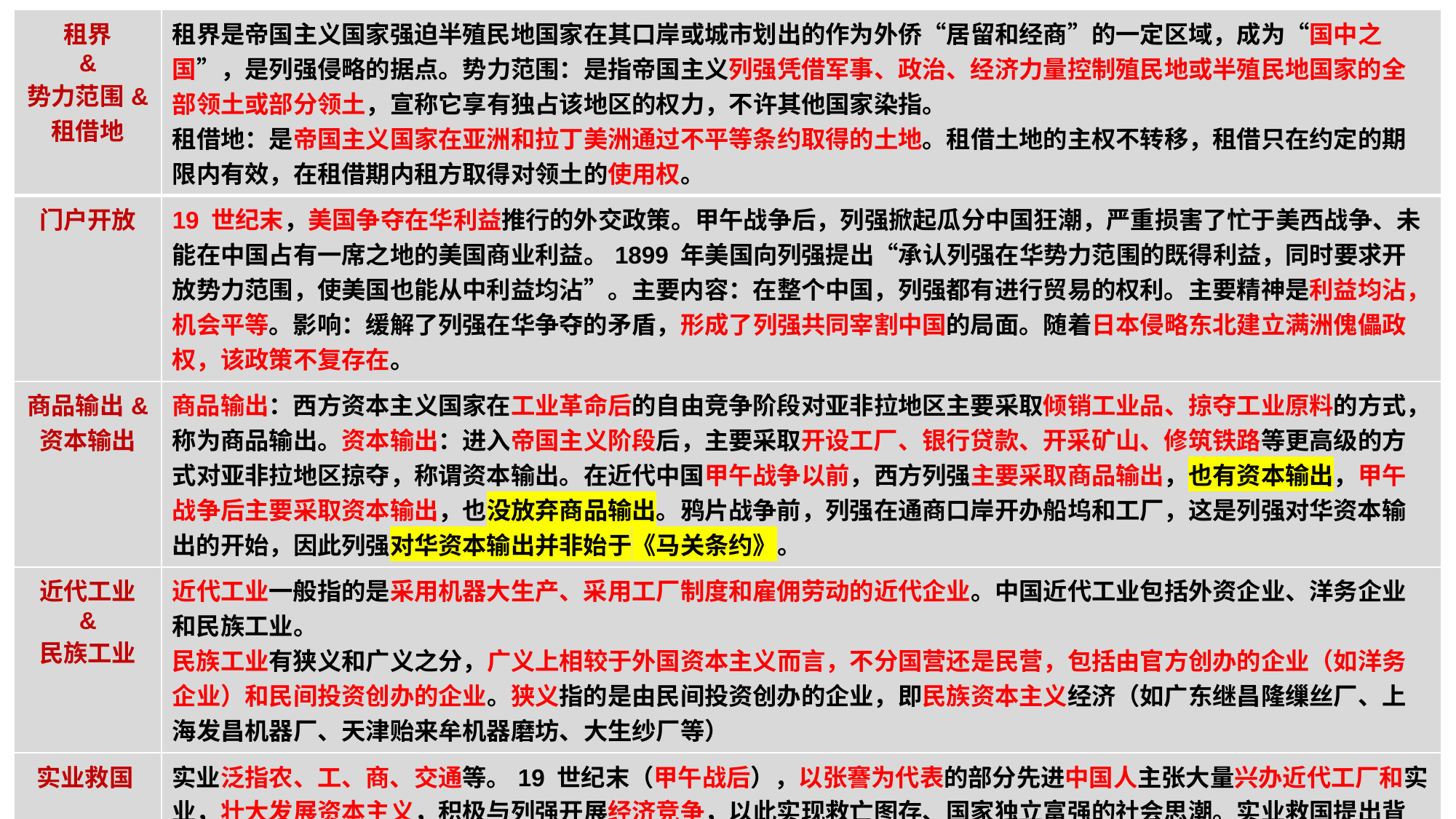

| 租界 & 势力范围& 租借地 | 租界是帝国主义国家强迫半殖民地国家在其口岸或城市划出的作为外侨“居留和经商”的一定区域，成为“国中之国”，是列强侵略的据点。势力范围：是指帝国主义列强凭借军事、政治、经济力量控制殖民地或半殖民地国家的全部领土或部分领土，宣称它享有独占该地区的权力，不许其他国家染指。 租借地：是帝国主义国家在亚洲和拉丁美洲通过不平等条约取得的土地。租借土地的主权不转移，租借只在约定的期限内有效，在租借期内租方取得对领土的使用权。 |
| --- | --- |
| 门户开放 | 19 世纪末，美国争夺在华利益推行的外交政策。甲午战争后，列强掀起瓜分中国狂潮，严重损害了忙于美西战争、未能在中国占有一席之地的美国商业利益。1899 年美国向列强提出“承认列强在华势力范围的既得利益，同时要求开放势力范围，使美国也能从中利益均沾”。主要内容：在整个中国，列强都有进行贸易的权利。主要精神是利益均沾，机会平等。影响：缓解了列强在华争夺的矛盾，形成了列强共同宰割中国的局面。随着日本侵略东北建立满洲傀儡政权，该政策不复存在。 |
| 商品输出& 资本输出 | 商品输出：西方资本主义国家在工业革命后的自由竞争阶段对亚非拉地区主要采取倾销工业品、掠夺工业原料的方式，称为商品输出。资本输出：进入帝国主义阶段后，主要采取开设工厂、银行贷款、开采矿山、修筑铁路等更高级的方式对亚非拉地区掠夺，称谓资本输出。在近代中国甲午战争以前，西方列强主要采取商品输出，也有资本输出，甲午战争后主要采取资本输出，也没放弃商品输出。鸦片战争前，列强在通商口岸开办船坞和工厂，这是列强对华资本输出的开始，因此列强对华资本输出并非始于《马关条约》。 |
| 近代工业 & 民族工业 | 近代工业一般指的是采用机器大生产、采用工厂制度和雇佣劳动的近代企业。中国近代工业包括外资企业、洋务企业和民族工业。 民族工业有狭义和广义之分，广义上相较于外国资本主义而言，不分国营还是民营，包括由官方创办的企业（如洋务企业）和民间投资创办的企业。狭义指的是由民间投资创办的企业，即民族资本主义经济（如广东继昌隆缫丝厂、上海发昌机器厂、天津贻来牟机器磨坊、大生纱厂等） |
| 实业救国 | 实业泛指农、工、商、交通等。19 世纪末（甲午战后），以张謇为代表的部分先进中国人主张大量兴办近代工厂和实业，壮大发展资本主义，积极与列强开展经济竞争，以此实现救亡图存、国家独立富强的社会思潮。实业救国提出背景：甲午战争后，一部分开明官僚、地主和商人积极主张发展民族工业，挽救民族危机；甲午战争后，清政府放宽了对民间设厂的限制；辛亥革命推翻了封建帝制，民族资产阶级大受鼓舞，把发展实业作为救国的重要方针。盛行于辛亥革命和五四运动前后。 |